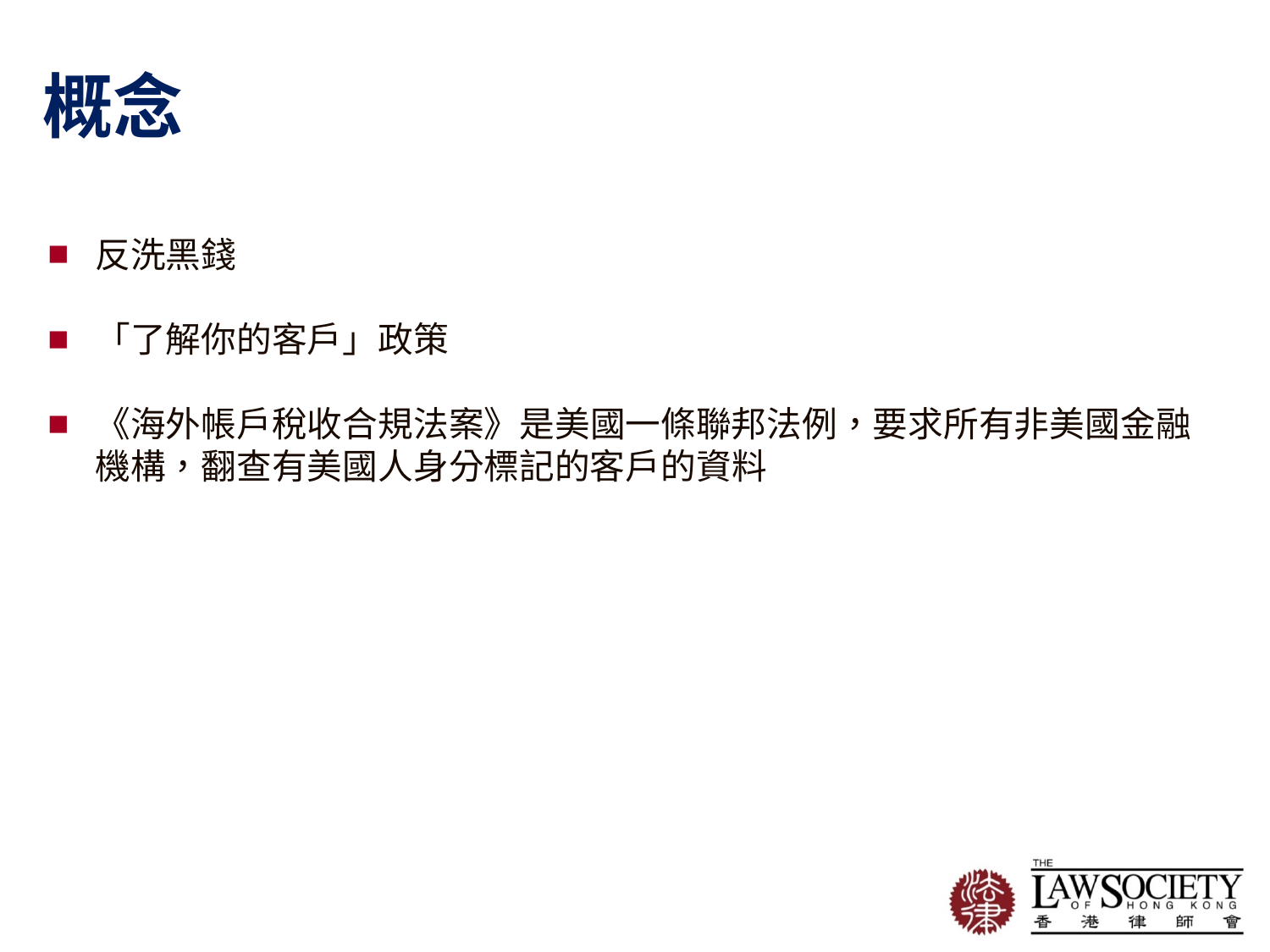

概念
反洗黑錢

「了解你的客戶」政策

《海外帳戶稅收合規法案》是美國一條聯邦法例，要求所有非美國金融機構，翻查有美國人身分標記的客戶的資料